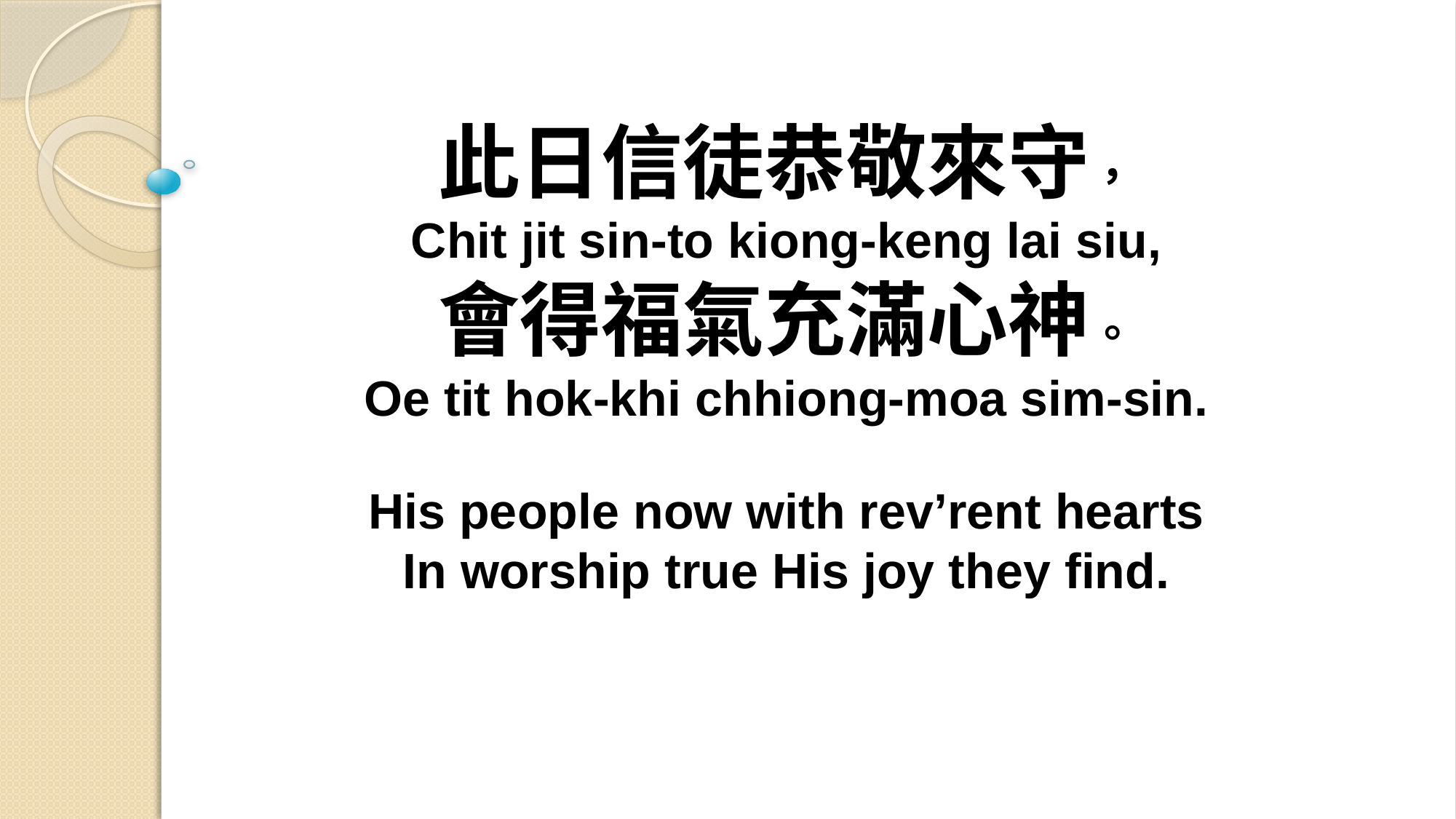

# 此日信徒恭敬來守， Chit jit sin-to kiong-keng lai siu, 會得福氣充滿心神。 Oe tit hok-khi chhiong-moa sim-sin. His people now with rev’rent hearts In worship true His joy they find.